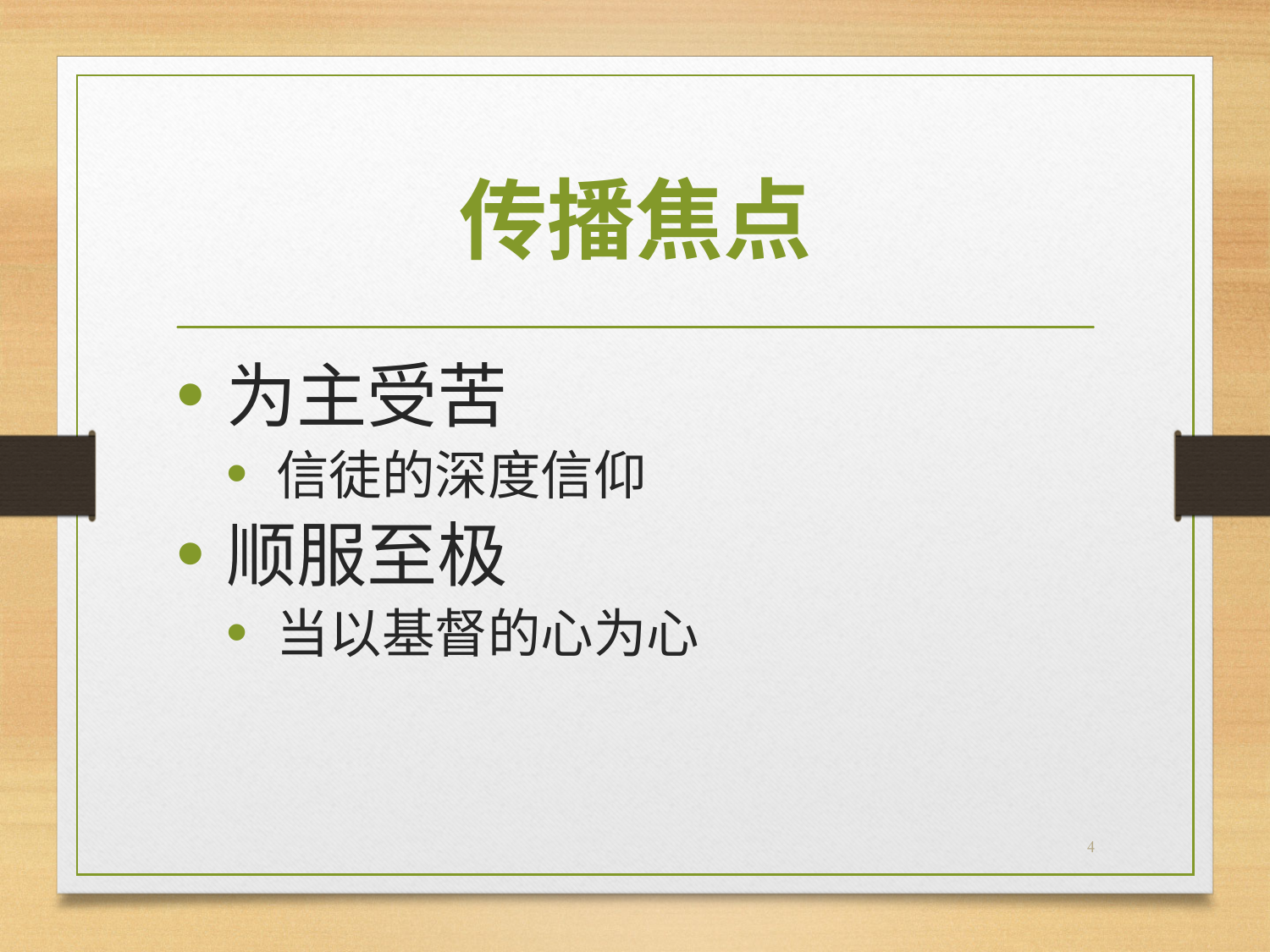

# 传播焦点
为主受苦
信徒的深度信仰
顺服至极
当以基督的心为心
4